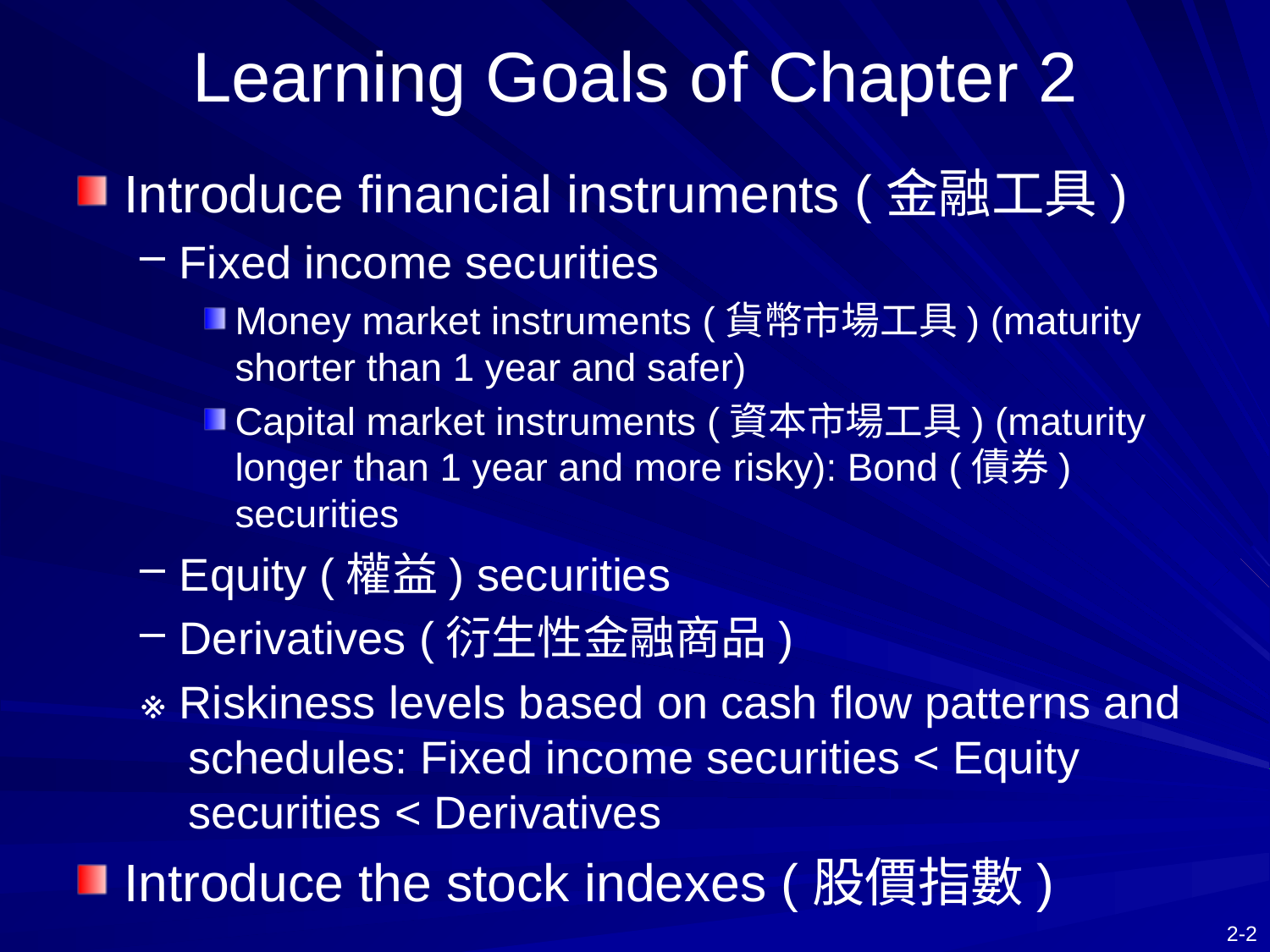

# Learning Goals of Chapter 2
Introduce financial instruments (金融工具)
Fixed income securities
Money market instruments (貨幣市場工具) (maturity shorter than 1 year and safer)
Capital market instruments (資本市場工具) (maturity longer than 1 year and more risky): Bond (債券) securities
Equity (權益) securities
Derivatives (衍生性金融商品)
※ Riskiness levels based on cash flow patterns and schedules: Fixed income securities < Equity securities < Derivatives
Introduce the stock indexes (股價指數)